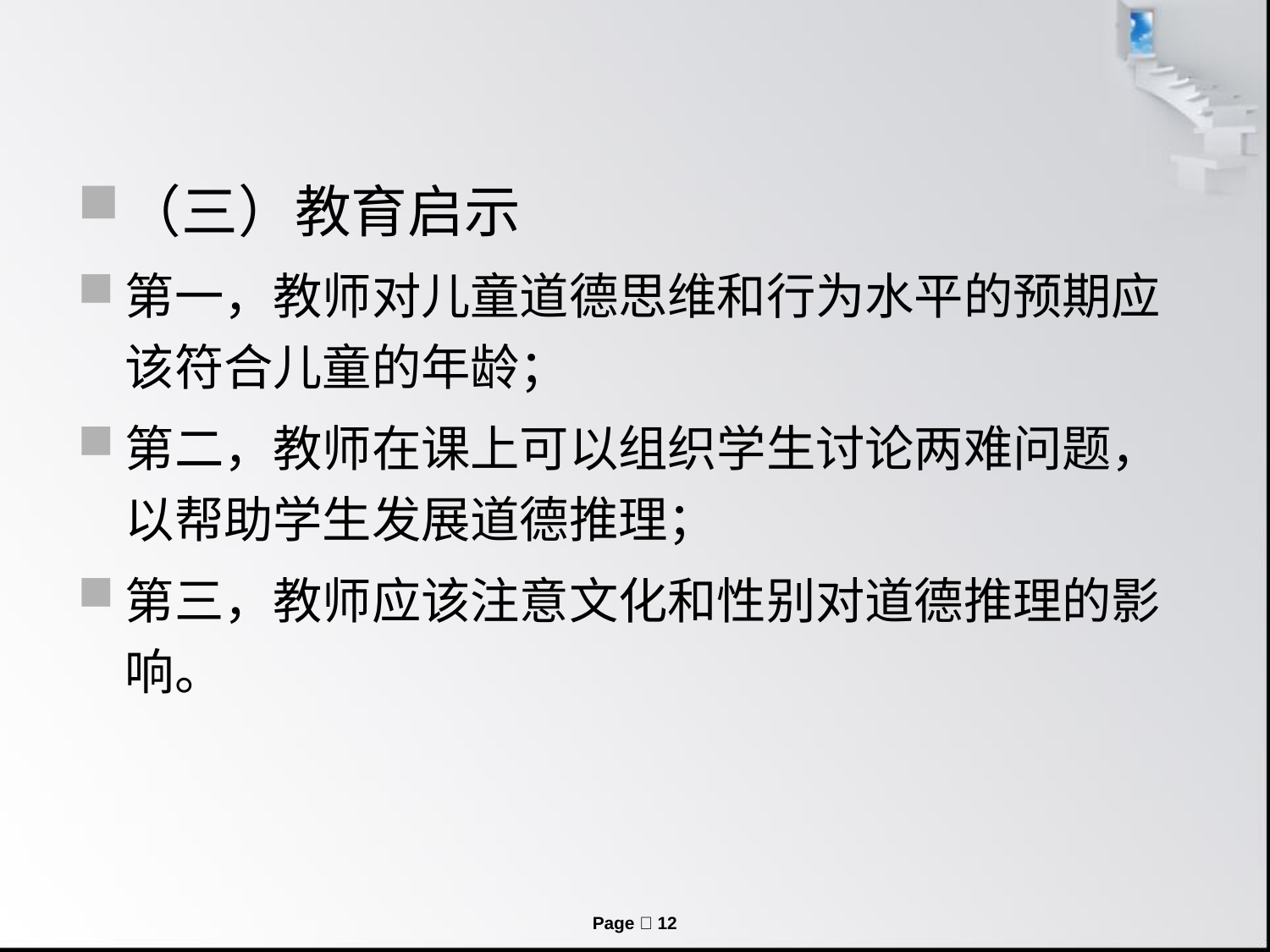

#
（三）教育启示
第一，教师对儿童道德思维和行为水平的预期应该符合儿童的年龄；
第二，教师在课上可以组织学生讨论两难问题，以帮助学生发展道德推理；
第三，教师应该注意文化和性别对道德推理的影响。